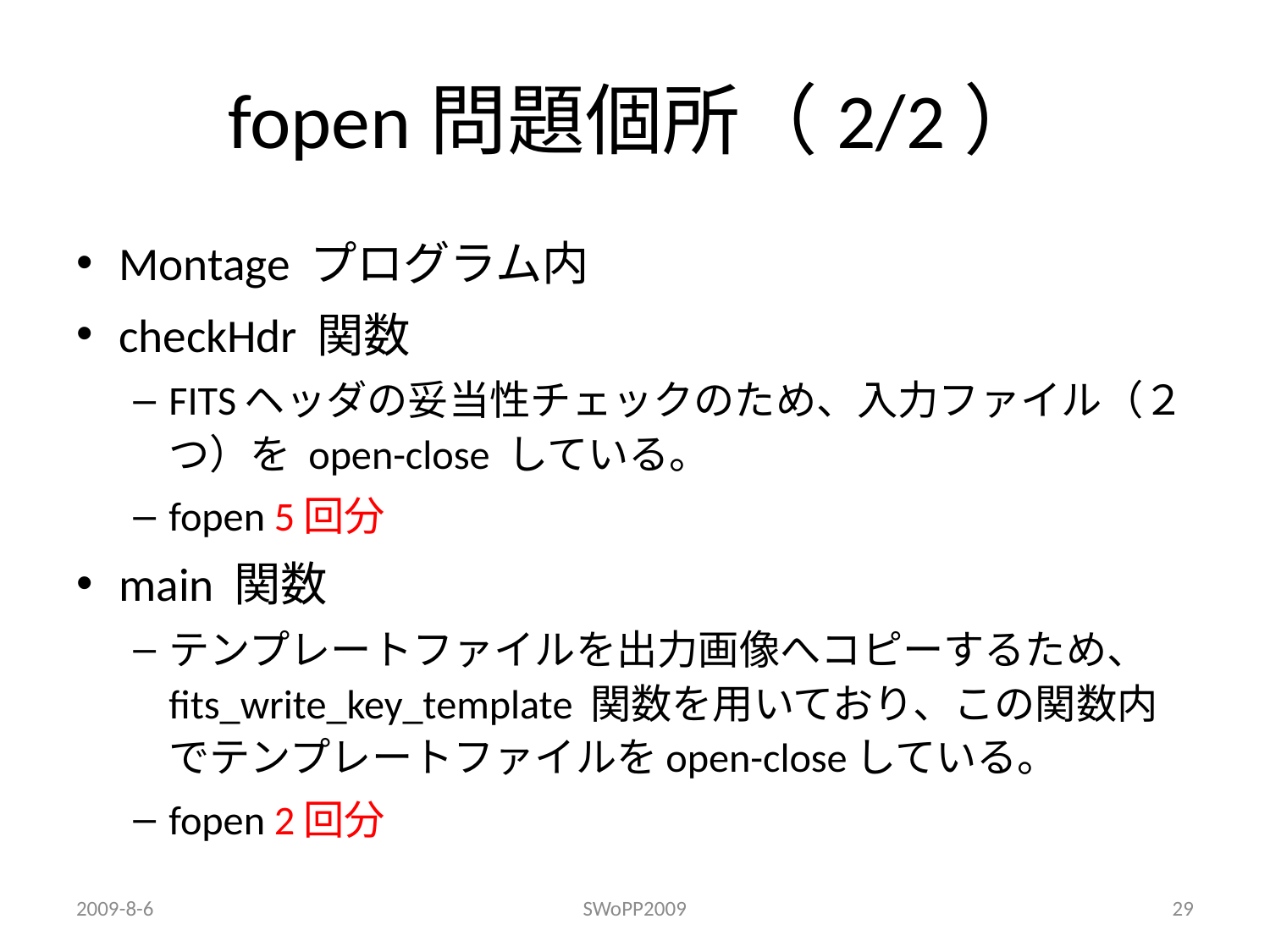

# fopen問題個所（2/2）
Montage プログラム内
checkHdr 関数
FITSヘッダの妥当性チェックのため、入力ファイル（２つ）を open-close している。
fopen 5回分
main 関数
テンプレートファイルを出力画像へコピーするため、 fits_write_key_template 関数を用いており、この関数内でテンプレートファイルをopen-closeしている。
fopen 2回分

2009-8-6
SWoPP2009
29